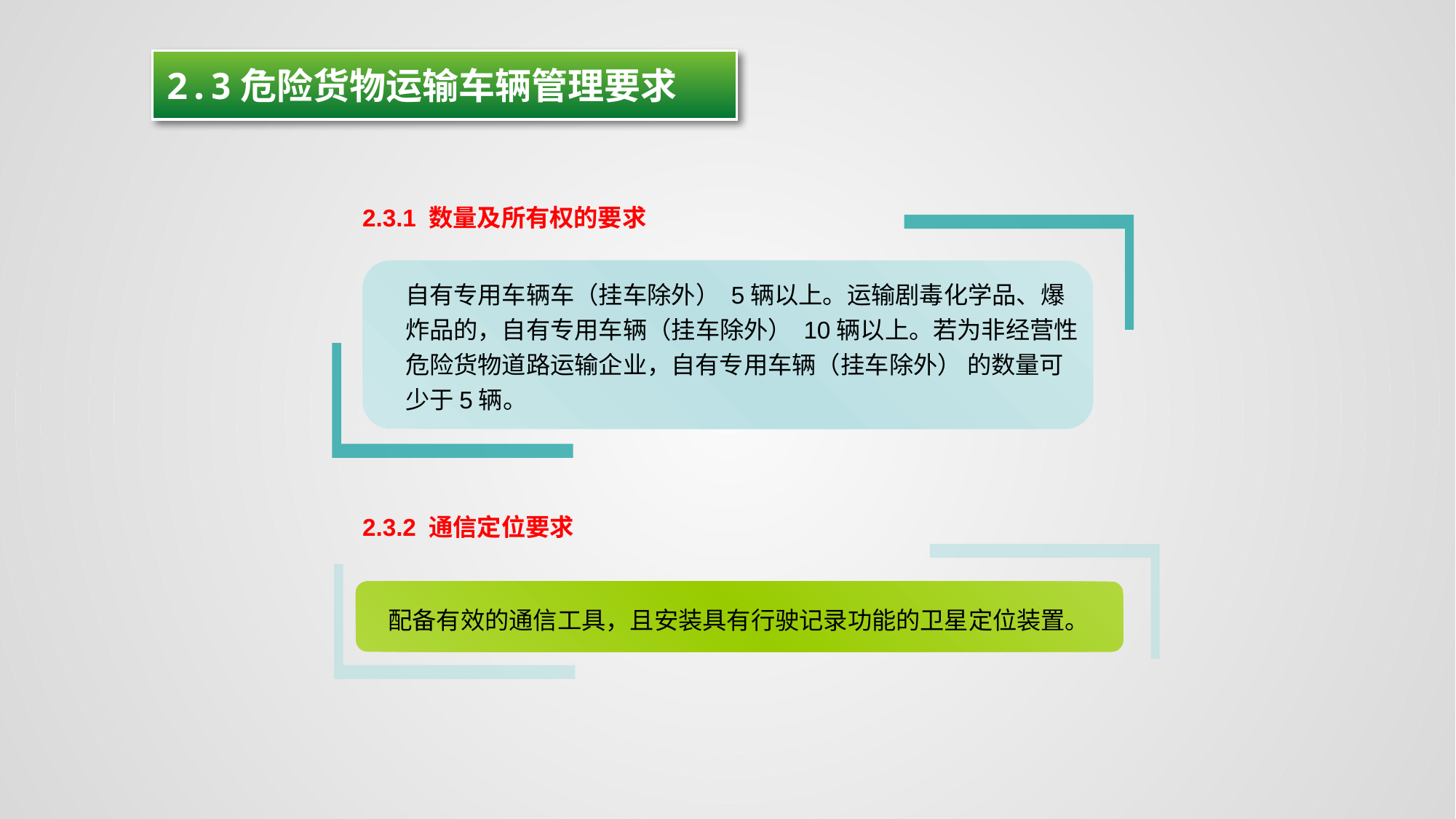

2.3危险货物运输车辆管理要求
2.3.1 数量及所有权的要求

自有专用车辆车（挂车除外） 5辆以上。运输剧毒化学品、爆炸品的，自有专用车辆（挂车除外） 10辆以上。若为非经营性危险货物道路运输企业，自有专用车辆（挂车除外） 的数量可少于5辆。

2.3.2 通信定位要求

配备有效的通信工具，且安装具有行驶记录功能的卫星定位装置。